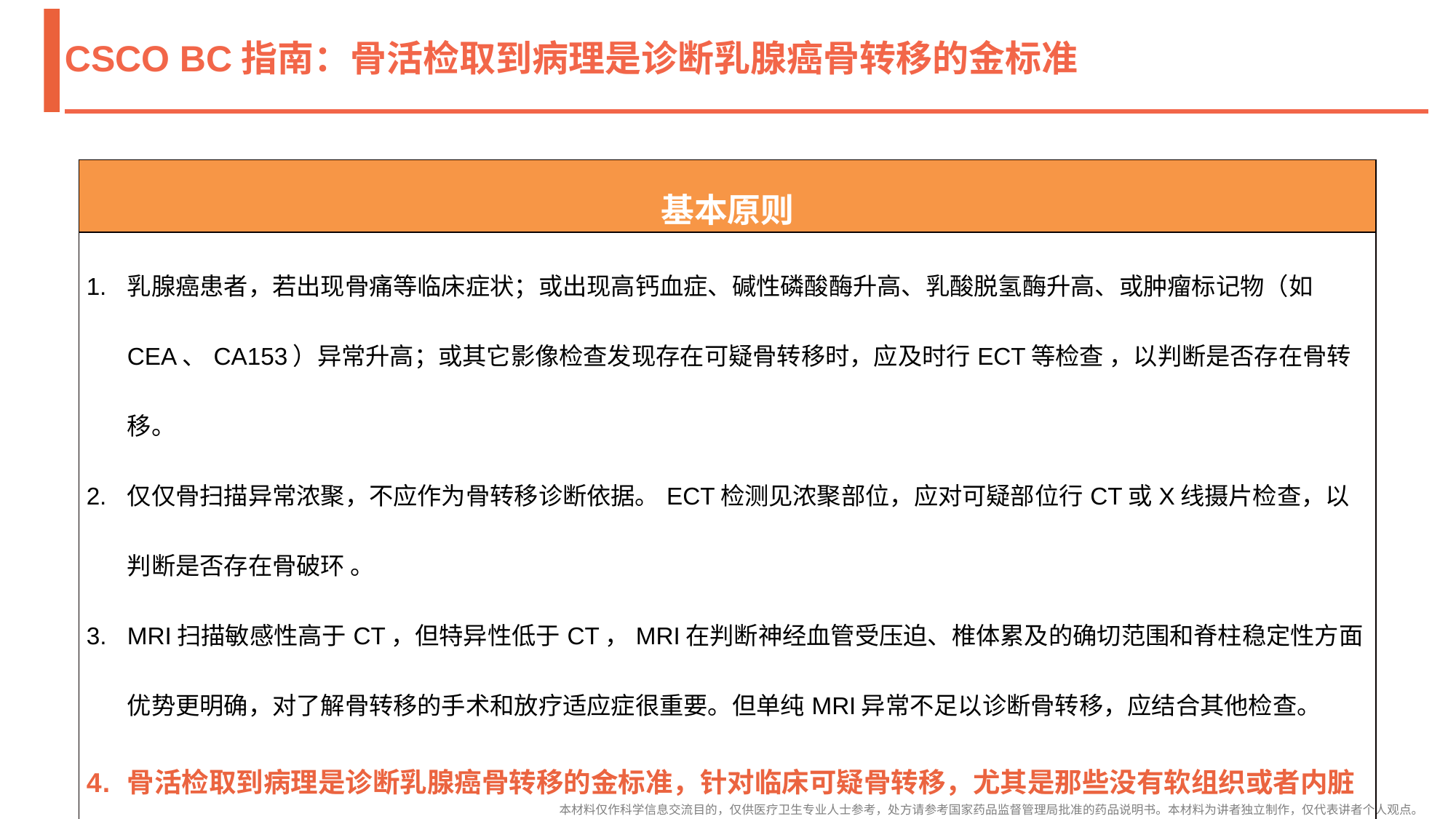

# CSCO BC指南：骨活检取到病理是诊断乳腺癌骨转移的金标准
| 基本原则 |
| --- |
| 乳腺癌患者，若出现骨痛等临床症状；或出现高钙血症、碱性磷酸酶升高、乳酸脱氢酶升高、或肿瘤标记物（如CEA、CA153）异常升高；或其它影像检查发现存在可疑骨转移时，应及时行ECT等检查 ，以判断是否存在骨转移。 仅仅骨扫描异常浓聚，不应作为骨转移诊断依据。ECT检测见浓聚部位，应对可疑部位行CT或X线摄片检查，以判断是否存在骨破环 。 MRI扫描敏感性高于CT，但特异性低于CT，MRI在判断神经血管受压迫、椎体累及的确切范围和脊柱稳定性方面优势更明确，对了解骨转移的手术和放疗适应症很重要。但单纯MRI异常不足以诊断骨转移，应结合其他检查。 骨活检取到病理是诊断乳腺癌骨转移的金标准，针对临床可疑骨转移，尤其是那些没有软组织或者内脏转移的单发骨病灶者，应进行骨活检以明确诊断。 |